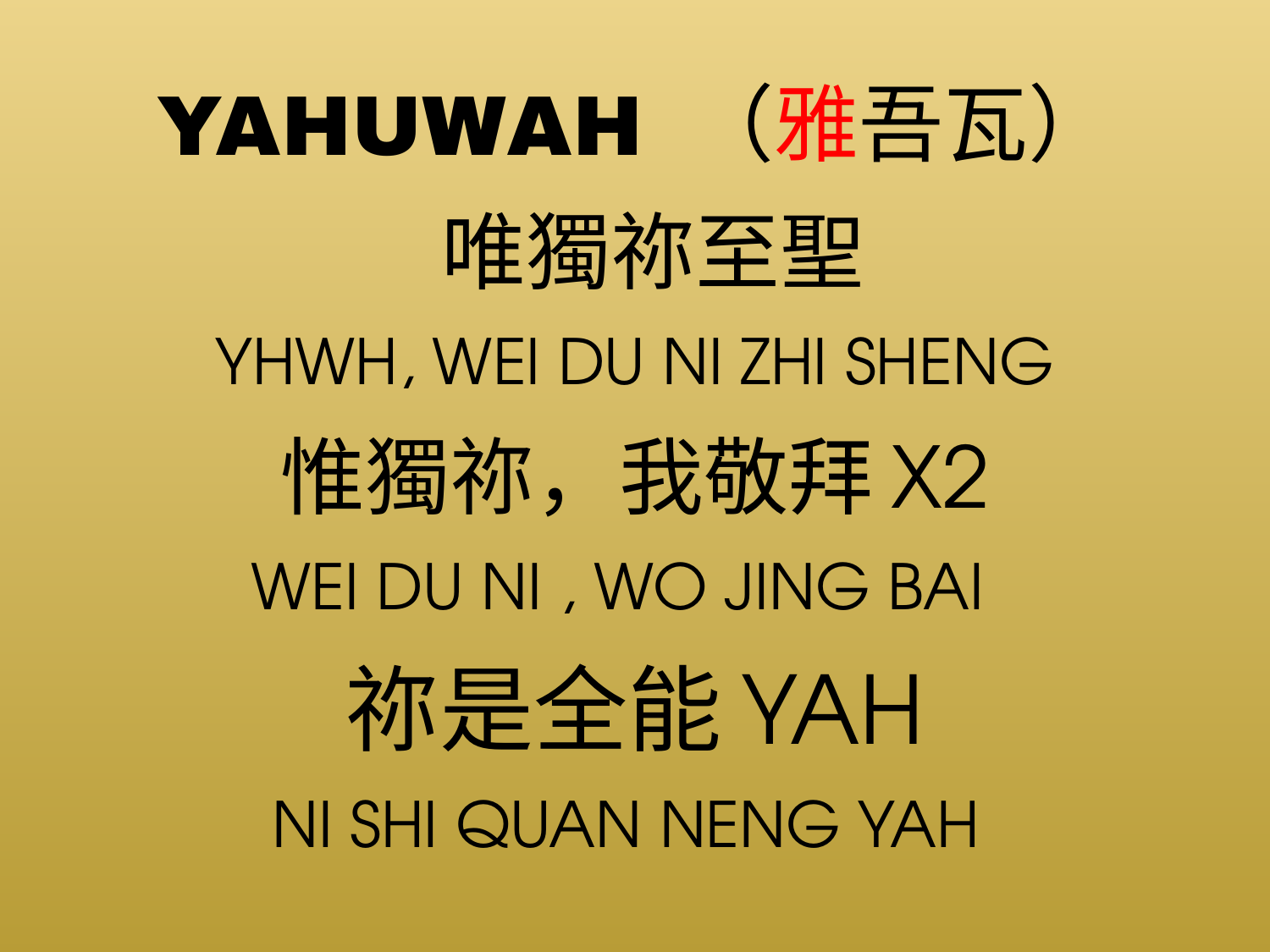

YaHuWaH （雅吾瓦）
 唯獨祢至聖
YHWH, wei du ni zhi sheng
惟獨祢，我敬拜X2
Wei du ni , Wo jing bai
祢是全能YAH
Ni shi quan neng YAH